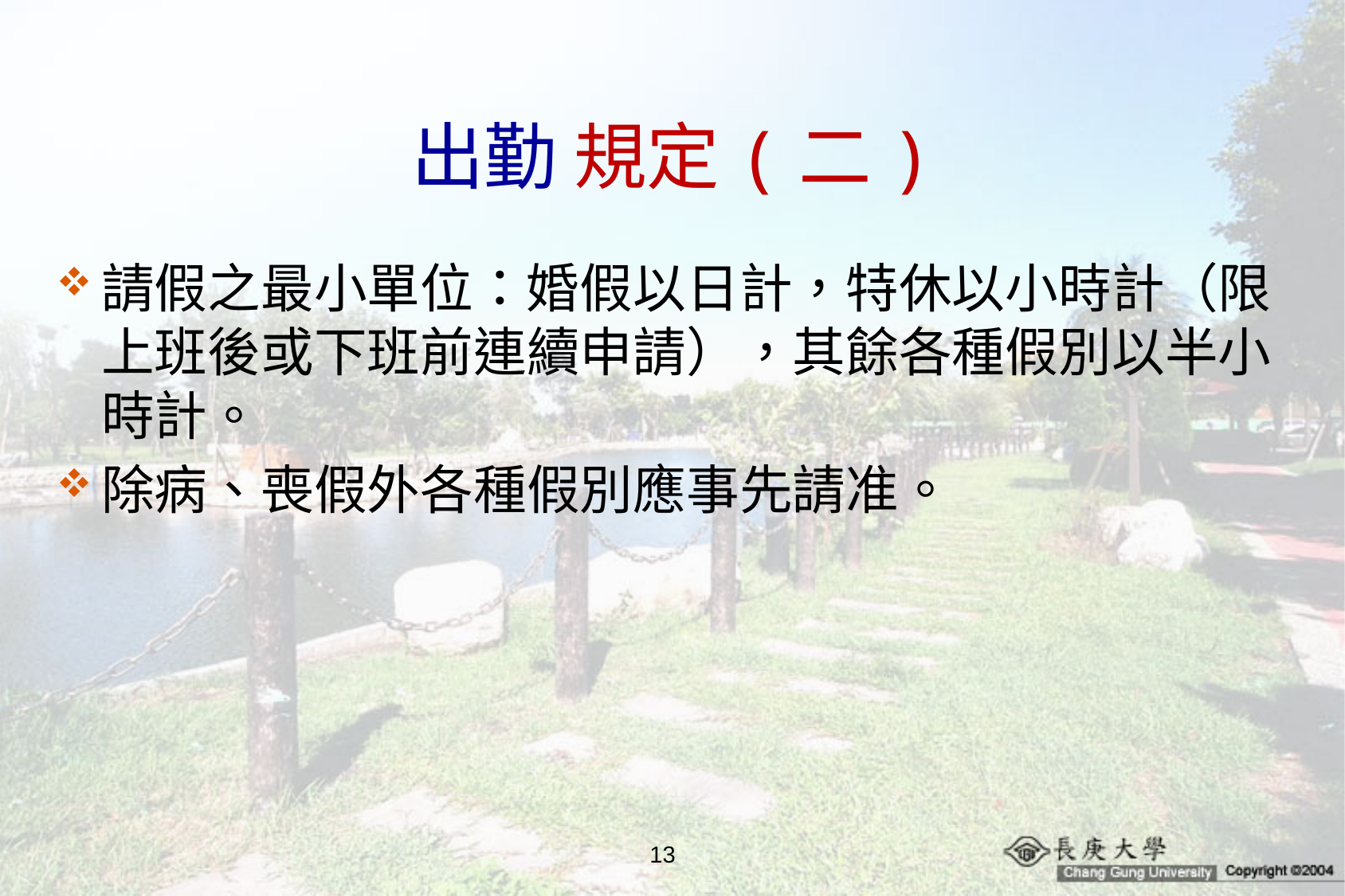

# 出勤 規定(二)
請假之最小單位：婚假以日計，特休以小時計（限上班後或下班前連續申請），其餘各種假別以半小時計。
除病、喪假外各種假別應事先請准。
13